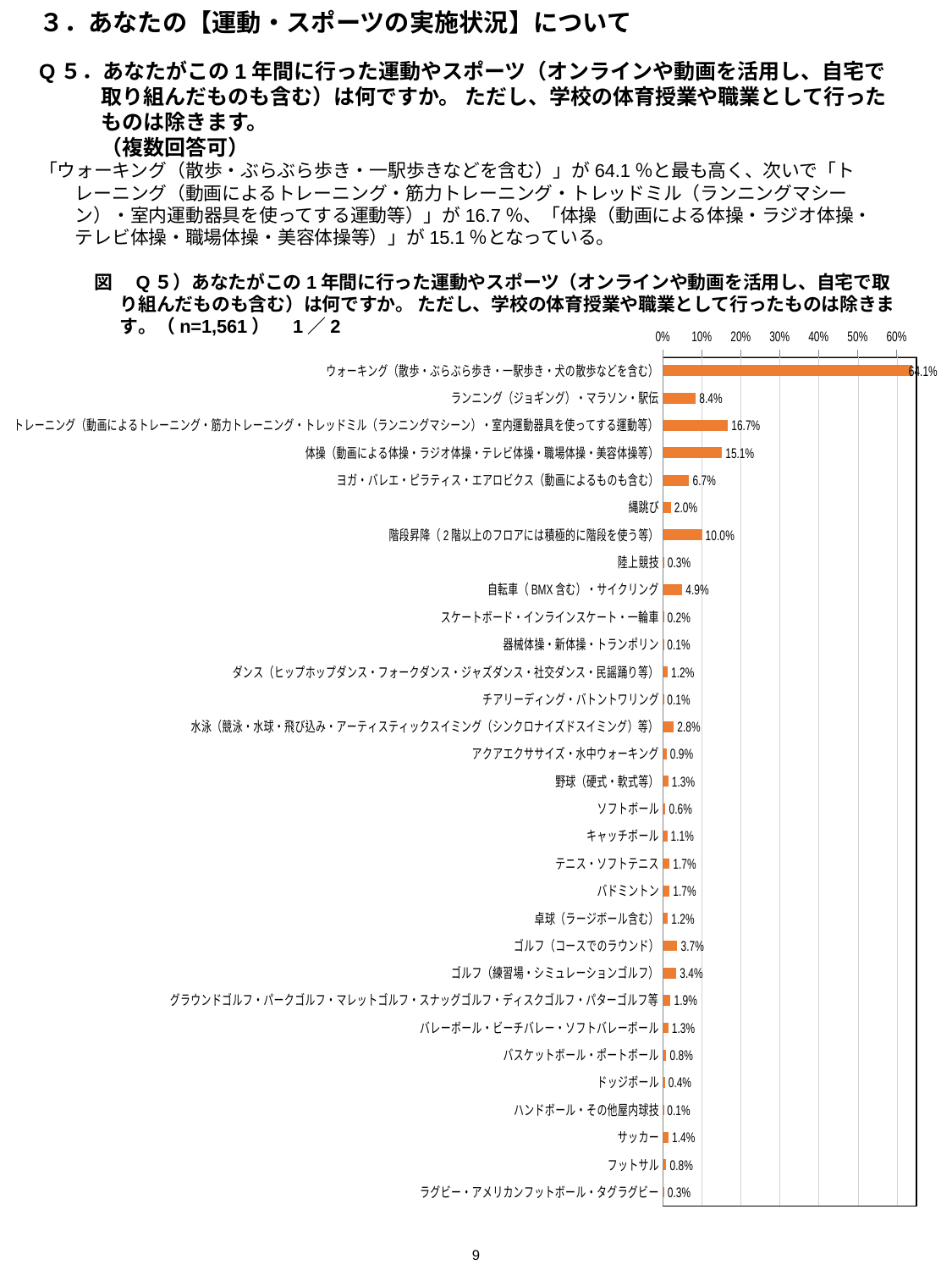

３．あなたの【運動・スポーツの実施状況】について

Q５．あなたがこの1年間に行った運動やスポーツ（オンラインや動画を活用し、自宅で取り組んだものも含む）は何ですか。 ただし、学校の体育授業や職業として行ったものは除きます。
（複数回答可）
「ウォーキング（散歩・ぶらぶら歩き・一駅歩きなどを含む）」が64.1％と最も高く、次いで「トレーニング（動画によるトレーニング・筋力トレーニング・トレッドミル（ランニングマシーン）・室内運動器具を使ってする運動等）」が16.7％、「体操（動画による体操・ラジオ体操・テレビ体操・職場体操・美容体操等）」が15.1％となっている。
図　Q５）あなたがこの1年間に行った運動やスポーツ（オンラインや動画を活用し、自宅で取り組んだものも含む）は何ですか。 ただし、学校の体育授業や職業として行ったものは除きます。（n=1,561）　1／2

### Chart

| Category |  |
|---|---|
| ウォーキング（散歩・ぶらぶら歩き・一駅歩き・犬の散歩などを含む） | 64.06149903907752 |
| ランニング（ジョギング）・マラソン・駅伝 | 8.392056374119154 |
| トレーニング（動画によるトレーニング・筋力トレーニング・トレッドミル（ランニングマシーン）・室内運動器具を使ってする運動等） | 16.655989750160153 |
| 体操（動画による体操・ラジオ体操・テレビ体操・職場体操・美容体操等） | 15.118513773222293 |
| ヨガ・バレエ・ピラティス・エアロビクス（動画によるものも含む） | 6.662395900064062 |
| 縄跳び | 1.9859064702114029 |
| 階段昇降（2階以上のフロアには積極的に階段を使う等） | 9.993593850096094 |
| 陸上競技 | 0.2562459961563101 |
| 自転車（BMX含む）・サイクリング | 4.932735426008969 |
| スケートボード・インラインスケート・一輪車 | 0.19218449711723257 |
| 器械体操・新体操・トランポリン | 0.12812299807815505 |
| ダンス（ヒップホップダンス・フォークダンス・ジャズダンス・社交ダンス・民謡踊り等） | 1.1531069827033953 |
| チアリーディング・バトントワリング | 0.12812299807815505 |
| 水泳（競泳・水球・飛び込み・アーティスティックスイミング（シンクロナイズドスイミング）等） | 2.754644458680333 |
| アクアエクササイズ・水中ウォーキング | 0.8968609865470852 |
| 野球（硬式・軟式等） | 1.345291479820628 |
| ソフトボール | 0.6406149903907752 |
| キャッチボール | 1.0890454836643177 |
| テニス・ソフトテニス | 1.6655989750160154 |
| バドミントン | 1.6655989750160154 |
| 卓球（ラージボール含む） | 1.2171684817424728 |
| ゴルフ（コースでのラウンド） | 3.6515054452274187 |
| ゴルフ（練習場・シミュレーションゴルフ） | 3.3952594490711085 |
| グラウンドゴルフ・パークゴルフ・マレットゴルフ・スナッグゴルフ・ディスクゴルフ・パターゴルフ等 | 1.9218449711723256 |
| バレーボール・ビーチバレー・ソフトバレーボール | 1.345291479820628 |
| バスケットボール・ポートボール | 0.8327994875080077 |
| ドッジボール | 0.4484304932735426 |
| ハンドボール・その他屋内球技 | 0.12812299807815505 |
| サッカー | 1.4093529788597055 |
| フットサル | 0.8327994875080077 |
| ラグビー・アメリカンフットボール・タグラグビー | 0.2562459961563101 |
9